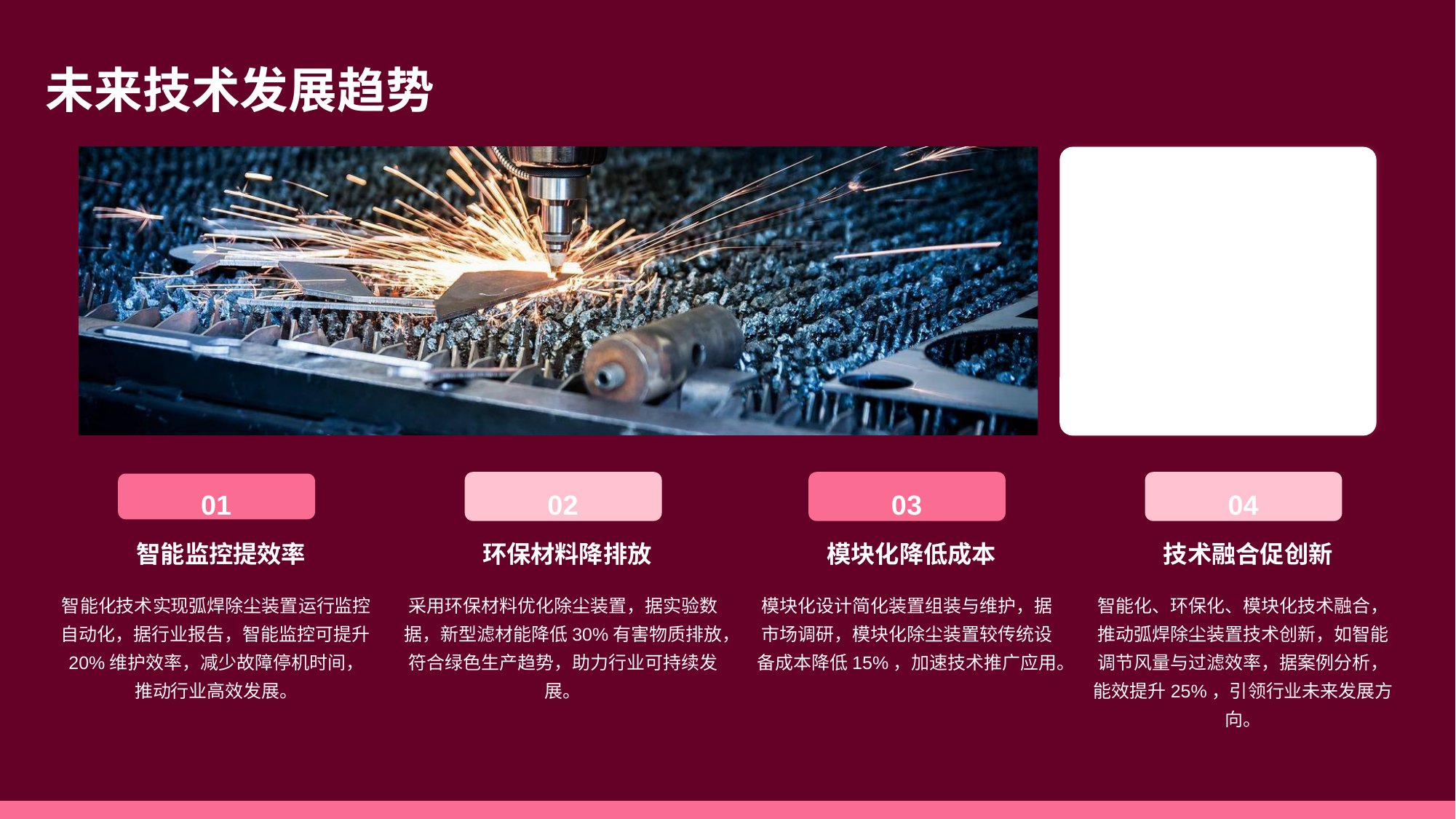

未来技术发展趋势

01
02
03
04

智能监控提效率
环保材料降排放
模块化降低成本
技术融合促创新
智能化技术实现弧焊除尘装置运行监控自动化，据行业报告，智能监控可提升20%维护效率，减少故障停机时间，推动行业高效发展。
采用环保材料优化除尘装置，据实验数据，新型滤材能降低30%有害物质排放，符合绿色生产趋势，助力行业可持续发展。
模块化设计简化装置组装与维护，据市场调研，模块化除尘装置较传统设备成本降低15%，加速技术推广应用。
智能化、环保化、模块化技术融合，推动弧焊除尘装置技术创新，如智能调节风量与过滤效率，据案例分析，能效提升25%，引领行业未来发展方向。